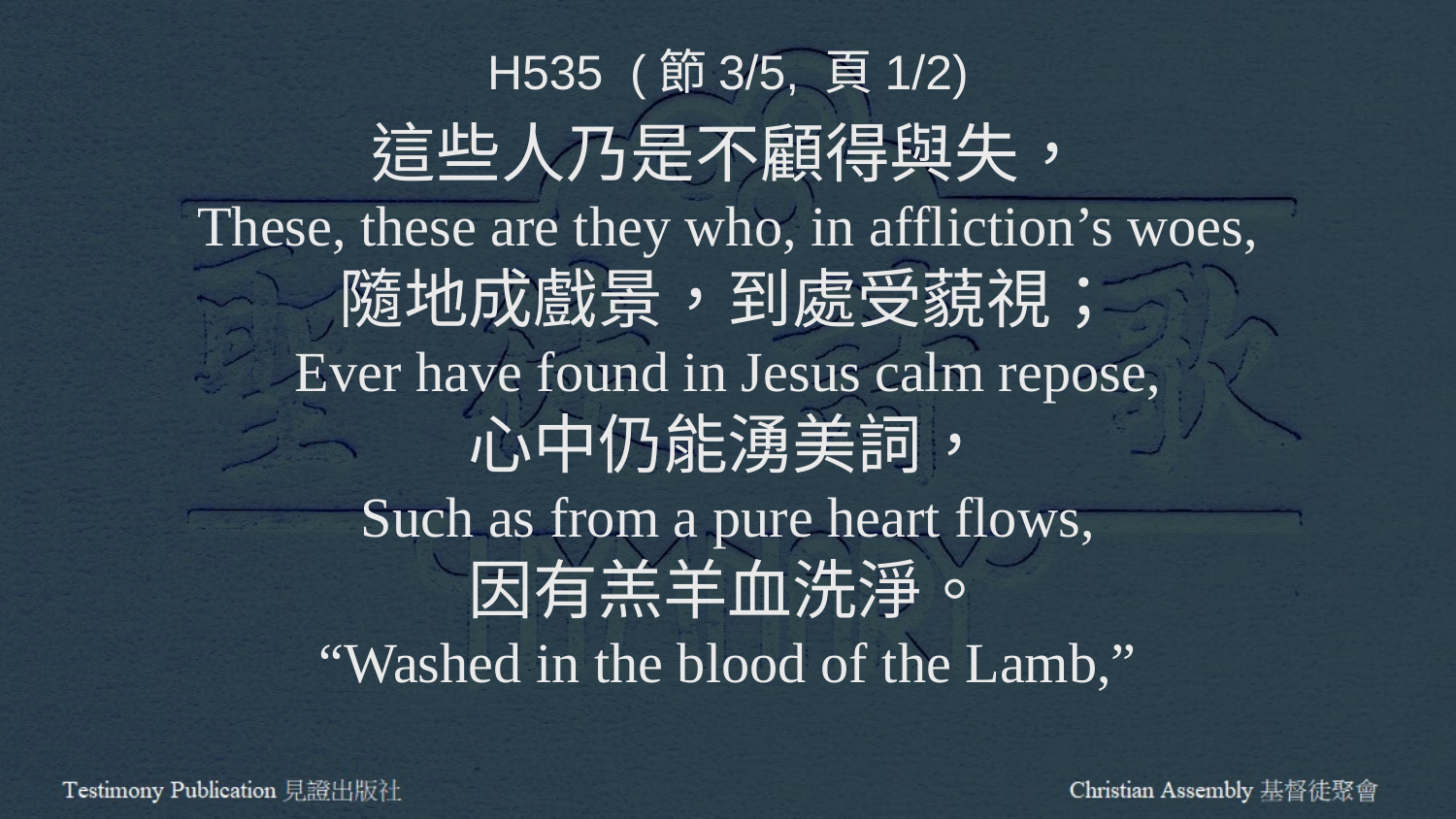

H535  (節3/5, 頁1/2)
這些人乃是不顧得與失，
These, these are they who, in affliction’s woes,
隨地成戲景，到處受藐視；
Ever have found in Jesus calm repose,
心中仍能湧美詞，
Such as from a pure heart flows,
因有羔羊血洗淨。
“Washed in the blood of the Lamb,”